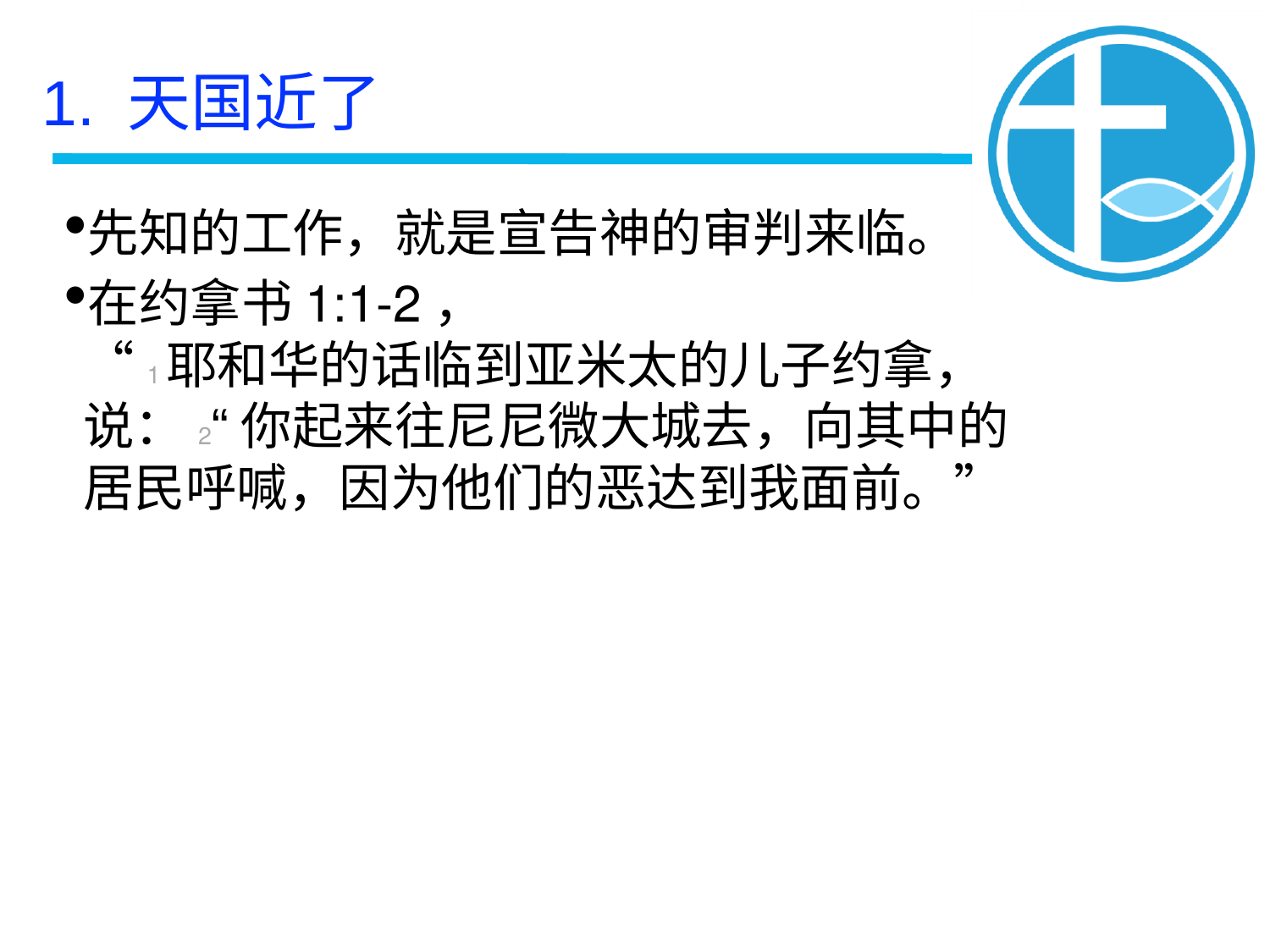

1. 天国近了
先知的工作，就是宣告神的审判来临。
在约拿书1:1-2，
“1耶和华的话临到亚米太的儿子约拿，说：2“你起来往尼尼微大城去，向其中的居民呼喊，因为他们的恶达到我面前。”